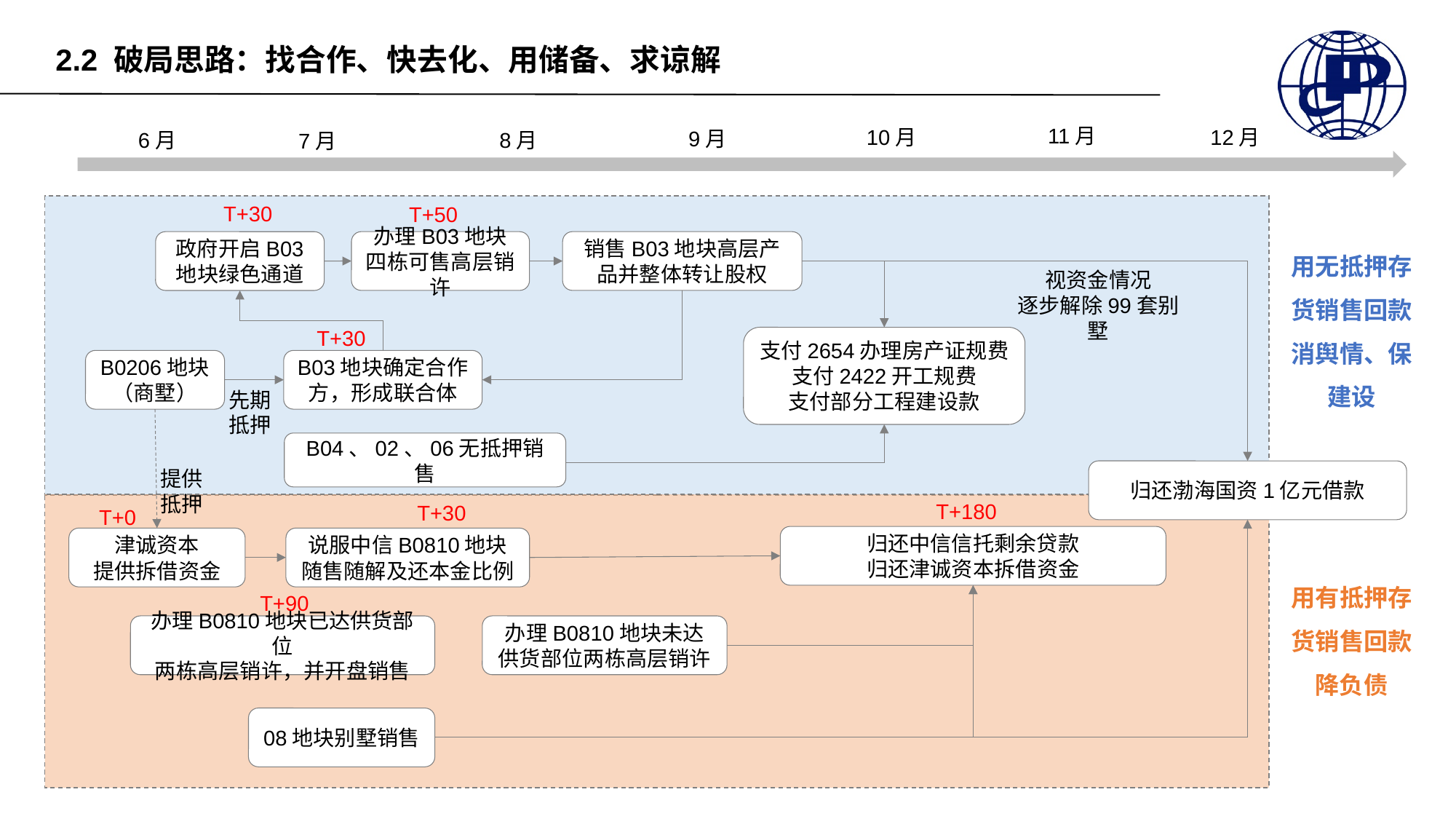

2.2 破局思路：找合作、快去化、用储备、求谅解
11月
10月
12月
9月
6月
8月
7月

T+30
T+50
用无抵押存货销售回款消舆情、保建设
办理B03地块四栋可售高层销许
销售B03地块高层产品并整体转让股权
政府开启B03
地块绿色通道
视资金情况
逐步解除99套别墅
T+30
支付2654办理房产证规费
支付2422开工规费
支付部分工程建设款
B0206地块（商墅）
B03地块确定合作方，形成联合体
先期
抵押
B04、02、06无抵押销售
提供抵押
归还渤海国资1亿元借款
T+180
T+30
T+0
归还中信信托剩余贷款
归还津诚资本拆借资金
津诚资本
提供拆借资金
说服中信B0810地块随售随解及还本金比例
用有抵押存货销售回款降负债
T+90
办理B0810地块已达供货部位
两栋高层销许，并开盘销售
办理B0810地块未达供货部位两栋高层销许
08地块别墅销售